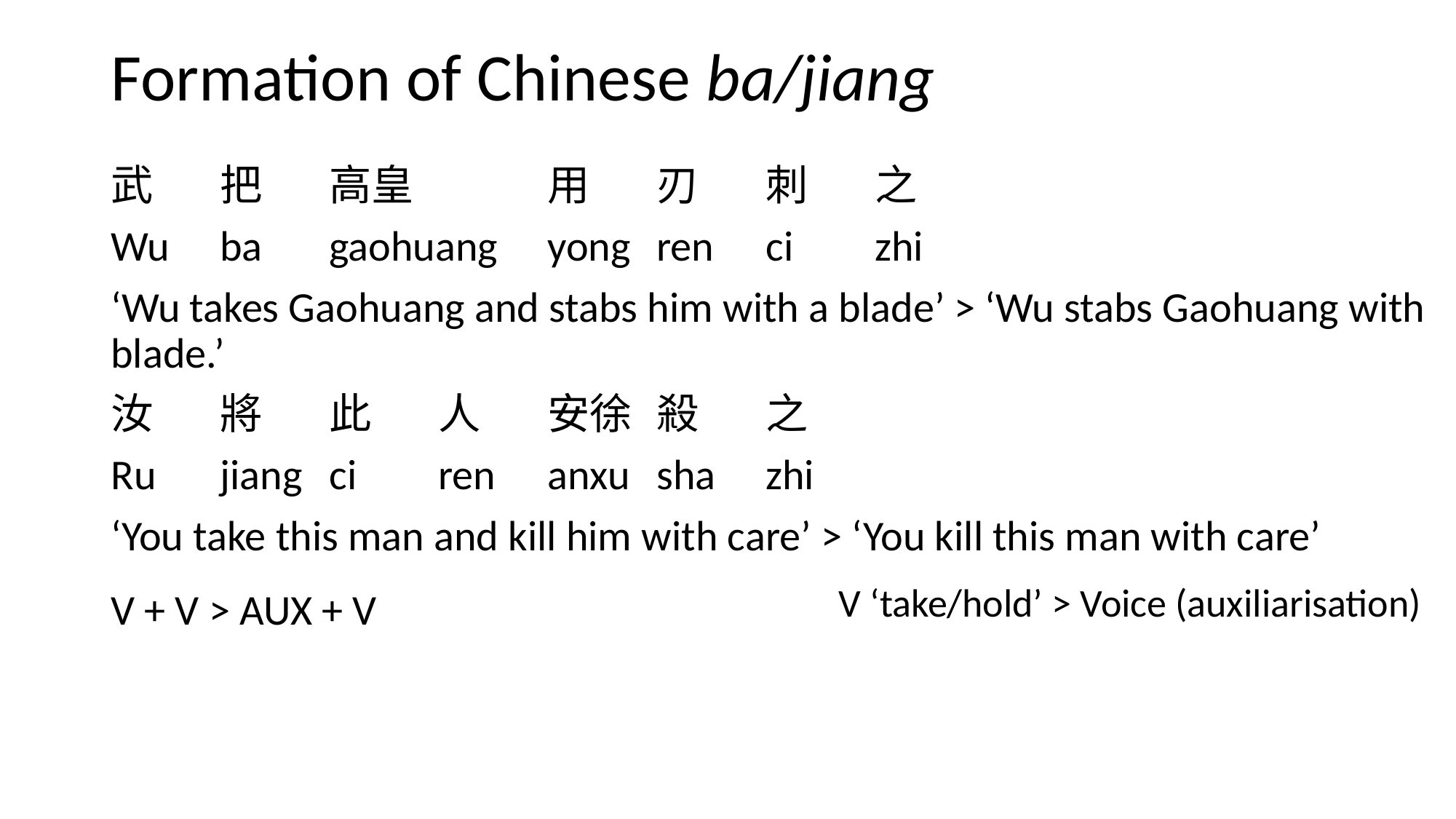

# Formation of Chinese ba/jiang
武	把	高皇		用	刃	刺	之
Wu	ba	gaohuang	yong	ren	ci	zhi
‘Wu takes Gaohuang and stabs him with a blade’ > ‘Wu stabs Gaohuang with blade.’
汝	將	此	人	安徐	殺	之
Ru	jiang	ci	ren	anxu	sha	zhi
‘You take this man and kill him with care’ > ‘You kill this man with care’

V ‘take/hold’ > Voice (auxiliarisation)
V + V > AUX + V